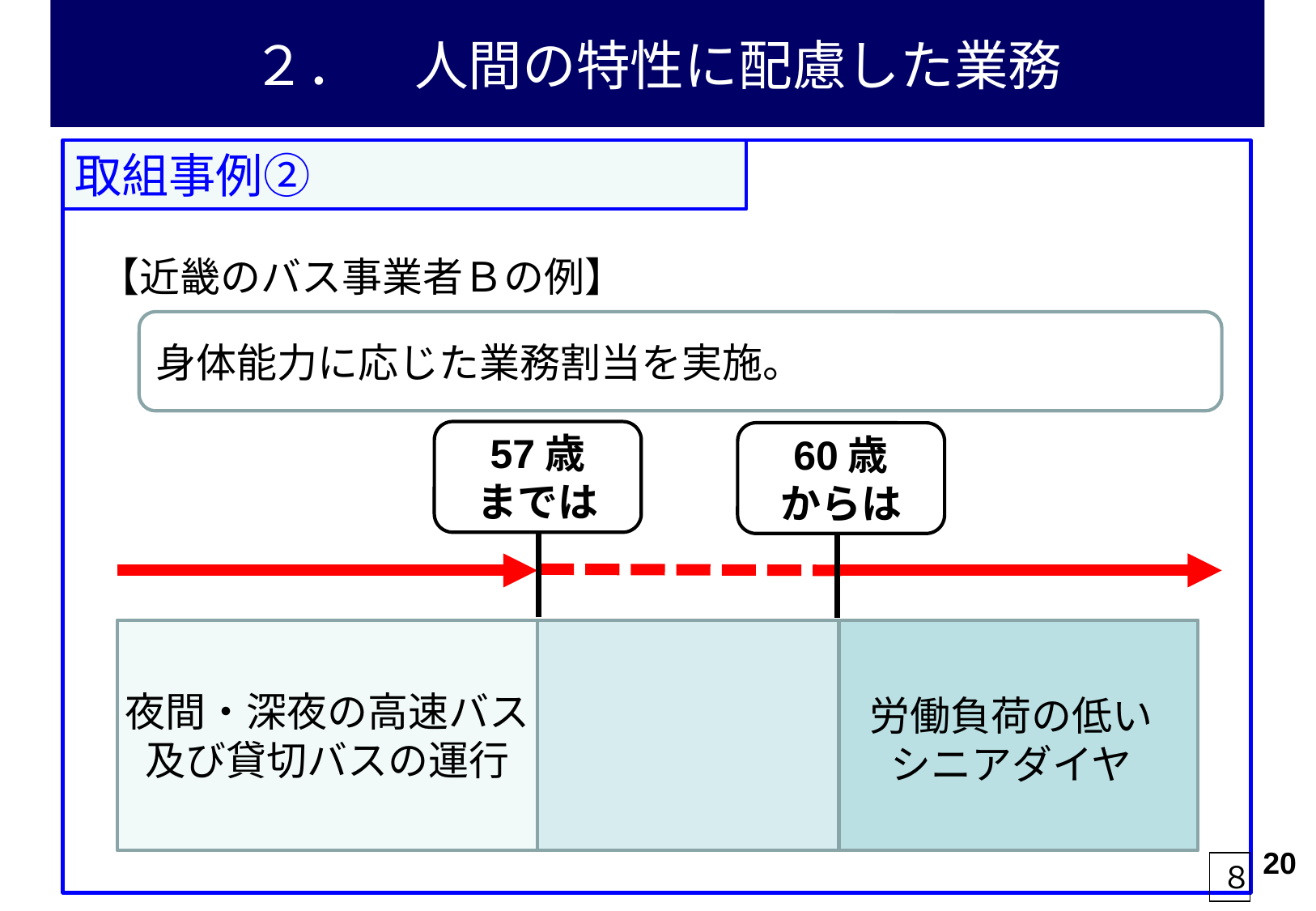

# ２．　人間の特性に配慮した業務

取組事例②
【近畿のバス事業者Ｂの例】
身体能力に応じた業務割当を実施。
57歳
までは
60歳
からは

夜間・深夜の高速バス及び貸切バスの運行
労働負荷の低いシニアダイヤ
20
８